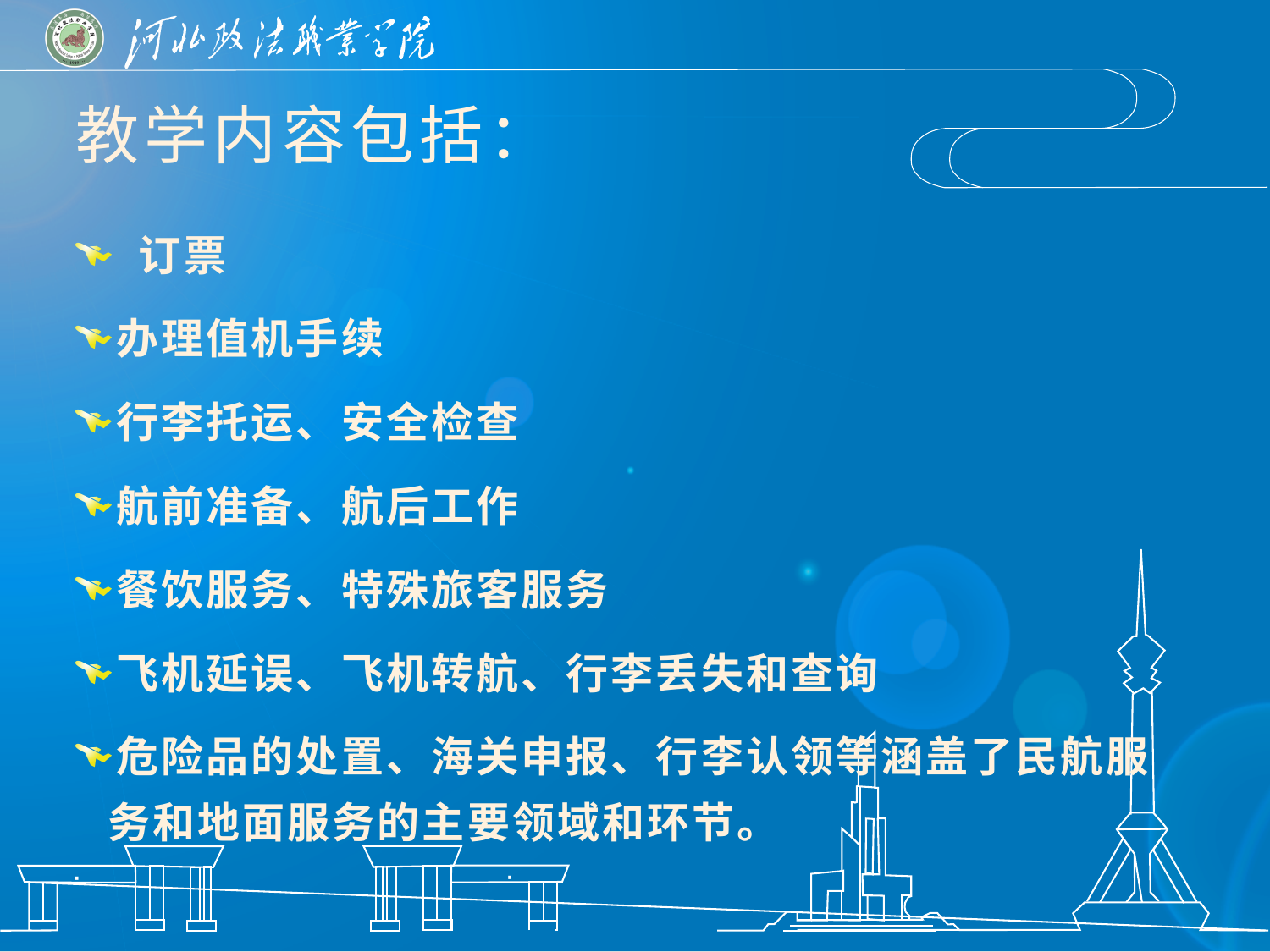

# 教学内容包括：
 订票
办理值机手续
行李托运、安全检查
航前准备、航后工作
餐饮服务、特殊旅客服务
飞机延误、飞机转航、行李丢失和查询
危险品的处置、海关申报、行李认领等涵盖了民航服务和地面服务的主要领域和环节。

4